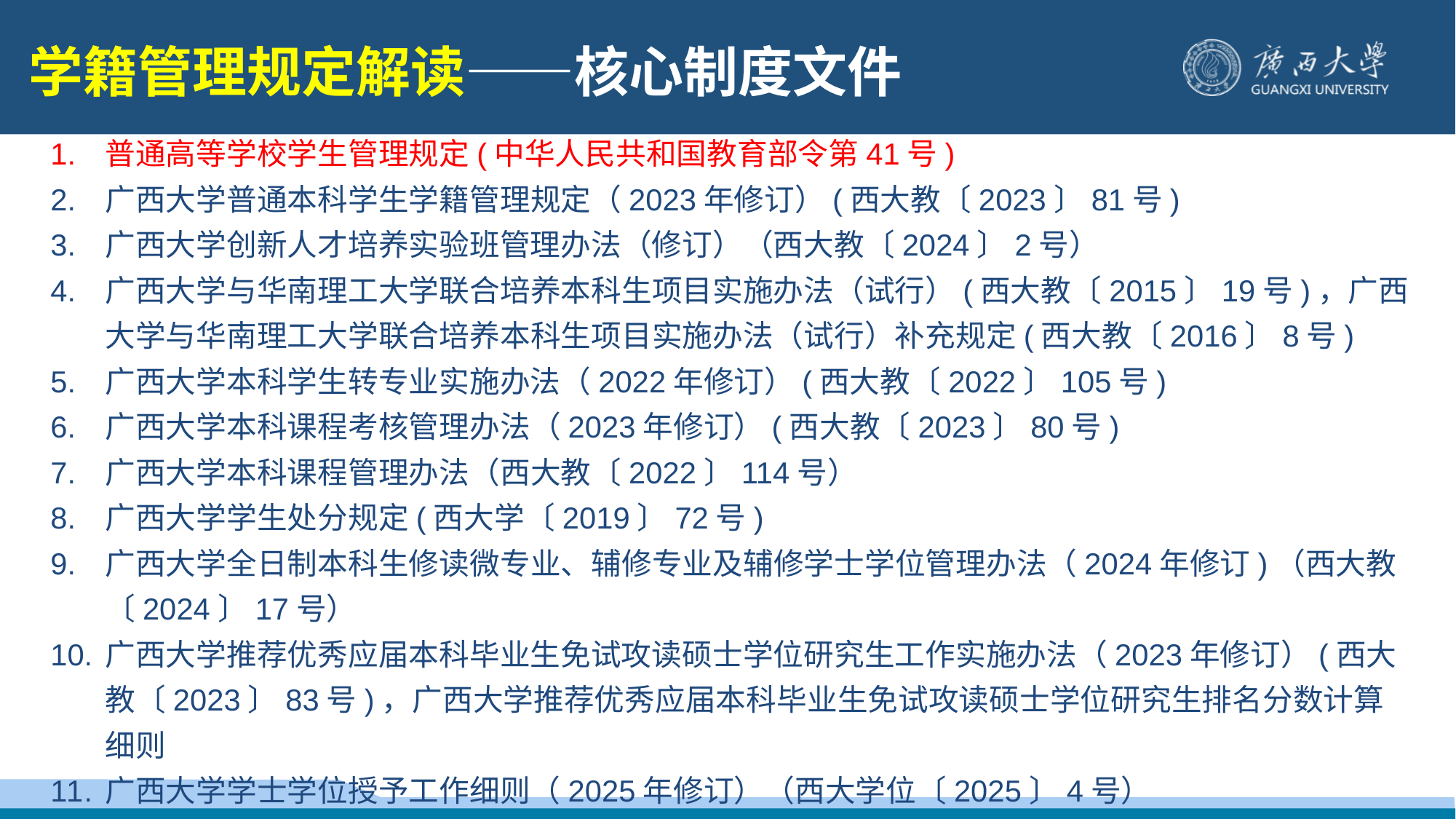

学籍管理规定解读——核心制度文件
普通高等学校学生管理规定(中华人民共和国教育部令第41号)
广西大学普通本科学生学籍管理规定（2023年修订）(西大教〔2023〕81号)
广西大学创新人才培养实验班管理办法（修订）（西大教〔2024〕2号）
广西大学与华南理工大学联合培养本科生项目实施办法（试行）(西大教〔2015〕19号)，广西大学与华南理工大学联合培养本科生项目实施办法（试行）补充规定(西大教〔2016〕8号)
广西大学本科学生转专业实施办法（2022年修订）(西大教〔2022〕105号)
广西大学本科课程考核管理办法（2023年修订）(西大教〔2023〕80号)
广西大学本科课程管理办法（西大教〔2022〕114号）
广西大学学生处分规定(西大学〔2019〕72号)
广西大学全日制本科生修读微专业、辅修专业及辅修学士学位管理办法（2024年修订)（西大教〔2024〕17号）
广西大学推荐优秀应届本科毕业生免试攻读硕士学位研究生工作实施办法（2023年修订）(西大教〔2023〕83号)，广西大学推荐优秀应届本科毕业生免试攻读硕士学位研究生排名分数计算细则
广西大学学士学位授予工作细则（2025年修订）（西大学位〔2025〕4号）
中华人民共和国学位法